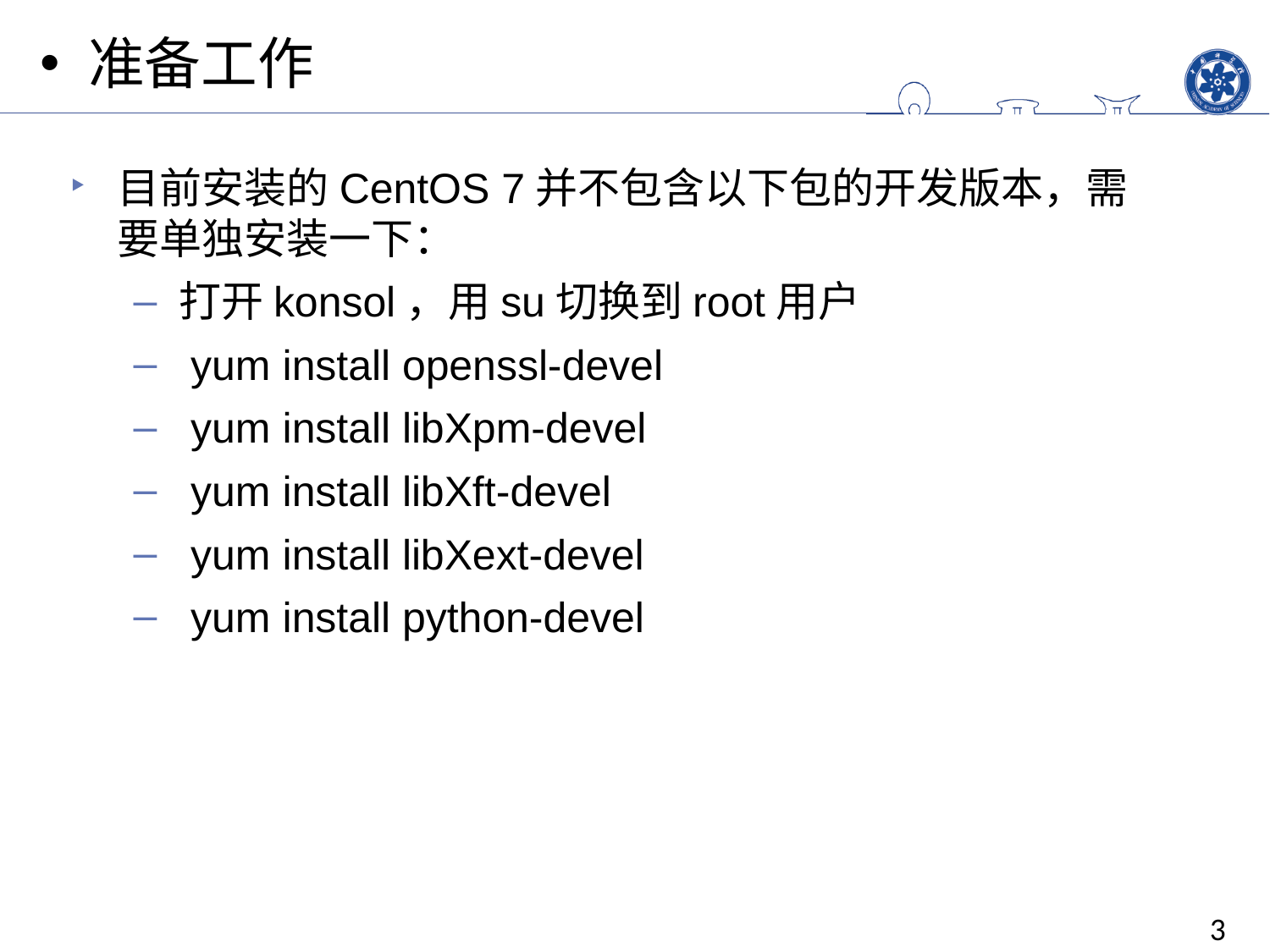

准备工作
目前安装的CentOS 7并不包含以下包的开发版本，需要单独安装一下：
打开konsol，用su切换到root用户
 yum install openssl-devel
 yum install libXpm-devel
 yum install libXft-devel
 yum install libXext-devel
 yum install python-devel

3